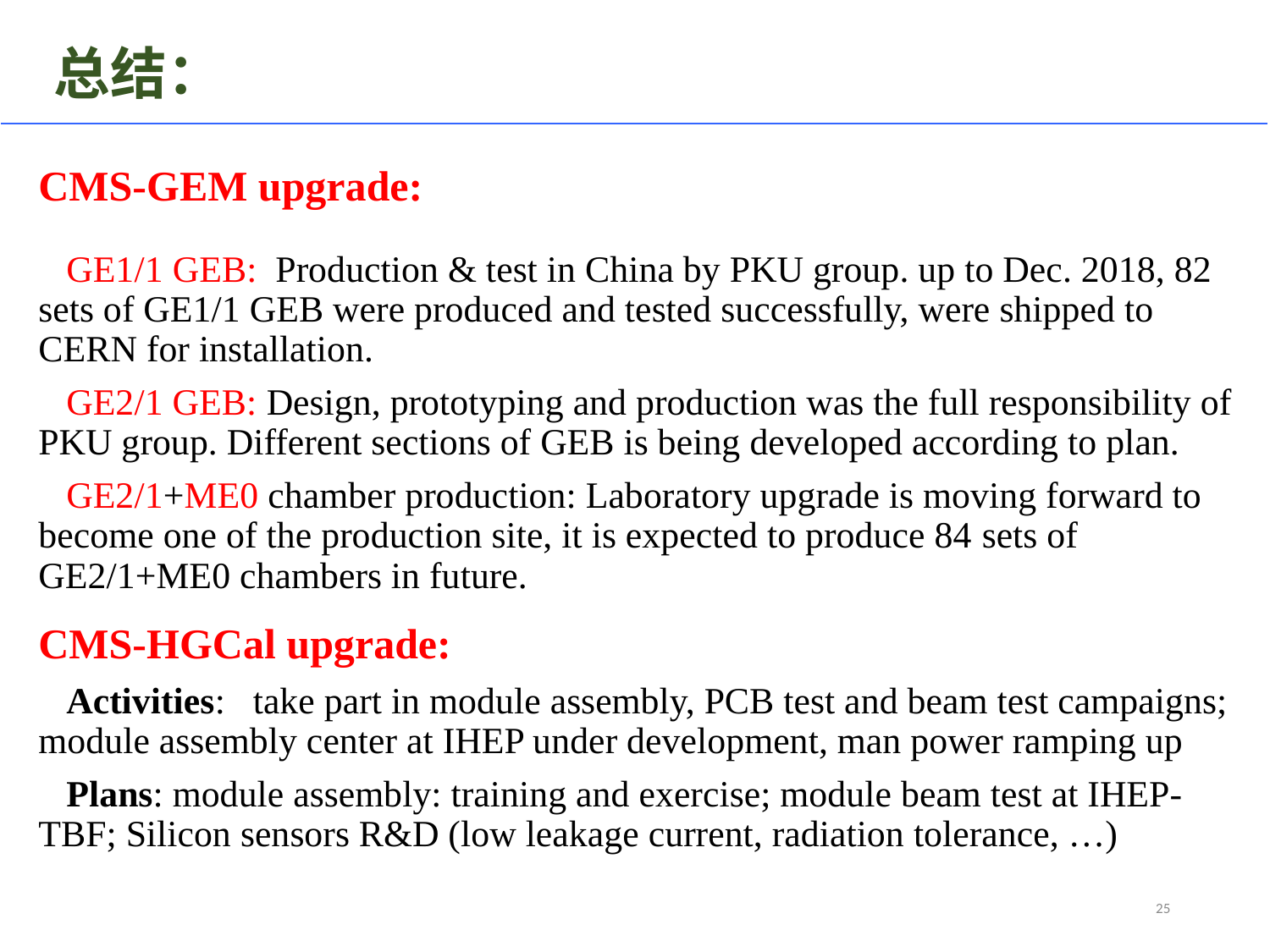

# 总结：
CMS-GEM upgrade:

   GE1/1 GEB:  Production & test in China by PKU group. up to Dec. 2018, 82 sets of GE1/1 GEB were produced and tested successfully, were shipped to CERN for installation.
   GE2/1 GEB: Design, prototyping and production was the full responsibility of PKU group. Different sections of GEB is being developed according to plan.
   GE2/1+ME0 chamber production: Laboratory upgrade is moving forward to become one of the production site, it is expected to produce 84 sets of GE2/1+ME0 chambers in future.
CMS-HGCal upgrade:
   Activities:   take part in module assembly, PCB test and beam test campaigns; module assembly center at IHEP under development, man power ramping up
   Plans: module assembly: training and exercise; module beam test at IHEP-TBF; Silicon sensors R&D (low leakage current, radiation tolerance, …)

25